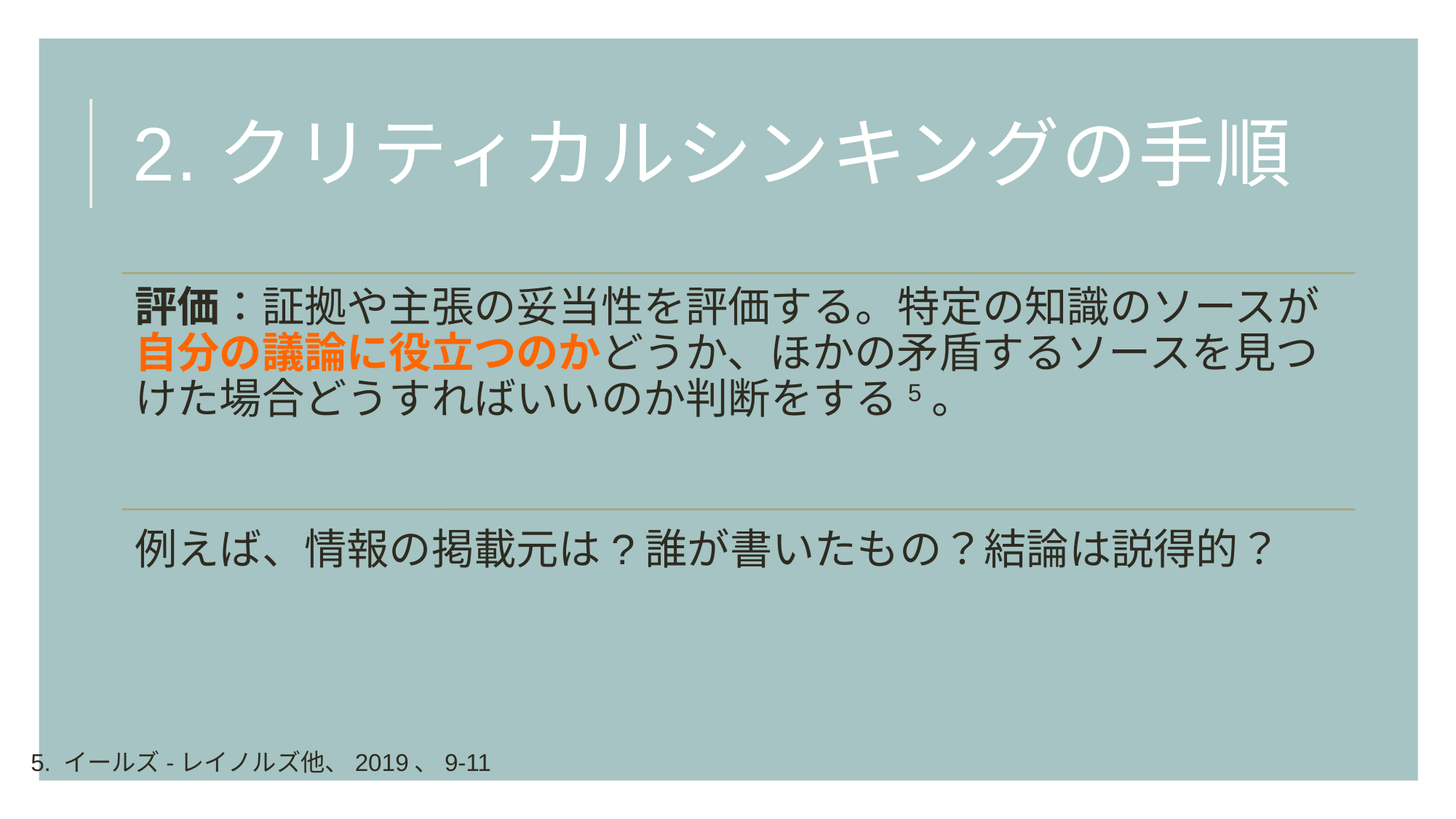

# 2.クリティカルシンキングの手順
評価：証拠や主張の妥当性を評価する。特定の知識のソースが自分の議論に役立つのかどうか、ほかの矛盾するソースを見つけた場合どうすればいいのか判断をする5。
例えば、情報の掲載元は?誰が書いたもの？結論は説得的？
5. イールズ-レイノルズ他、2019、9-11